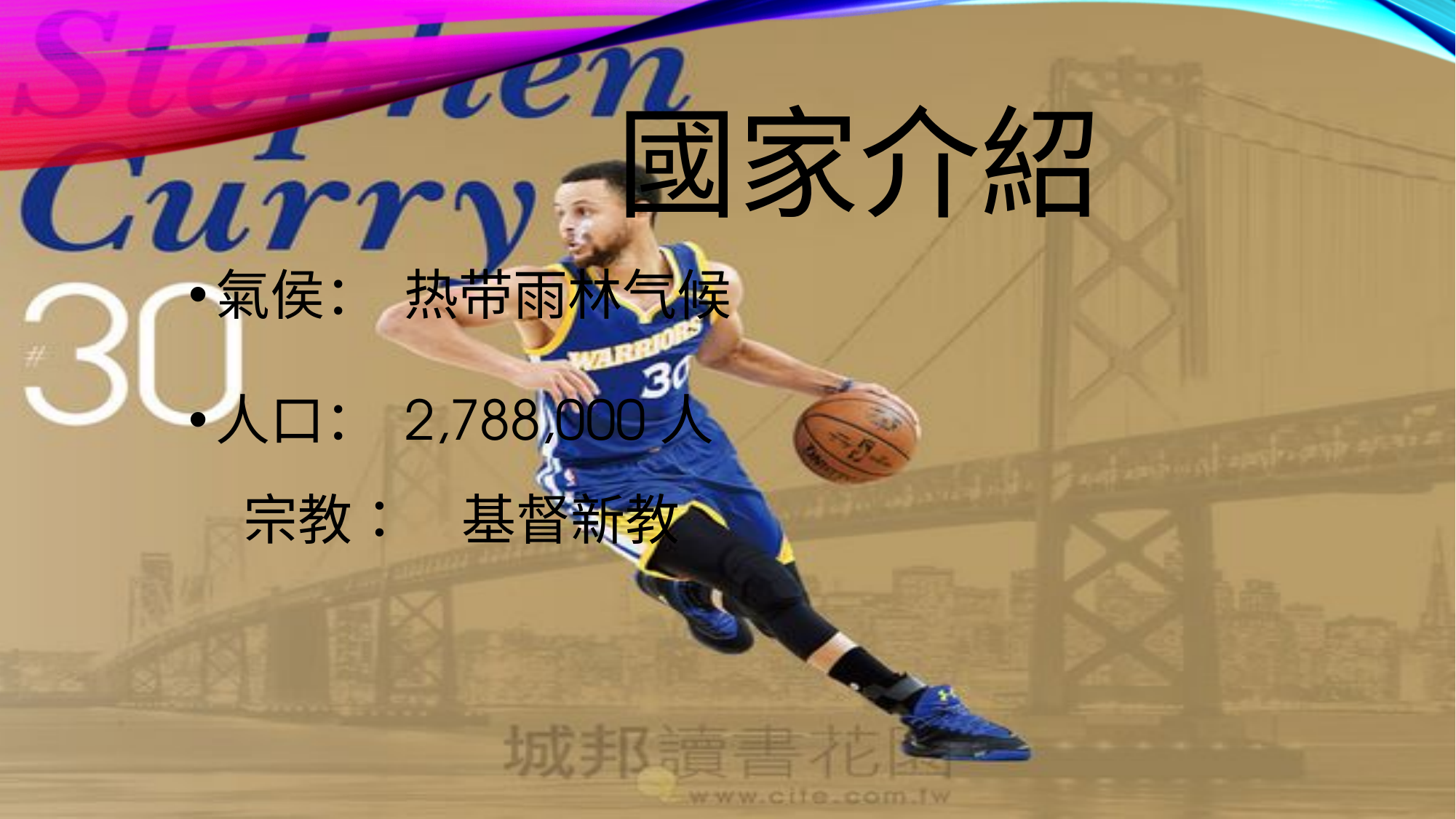

# 國家介紹
氣侯：  热带雨林气候

人口： 2,788,000人

宗教： 	基督新教